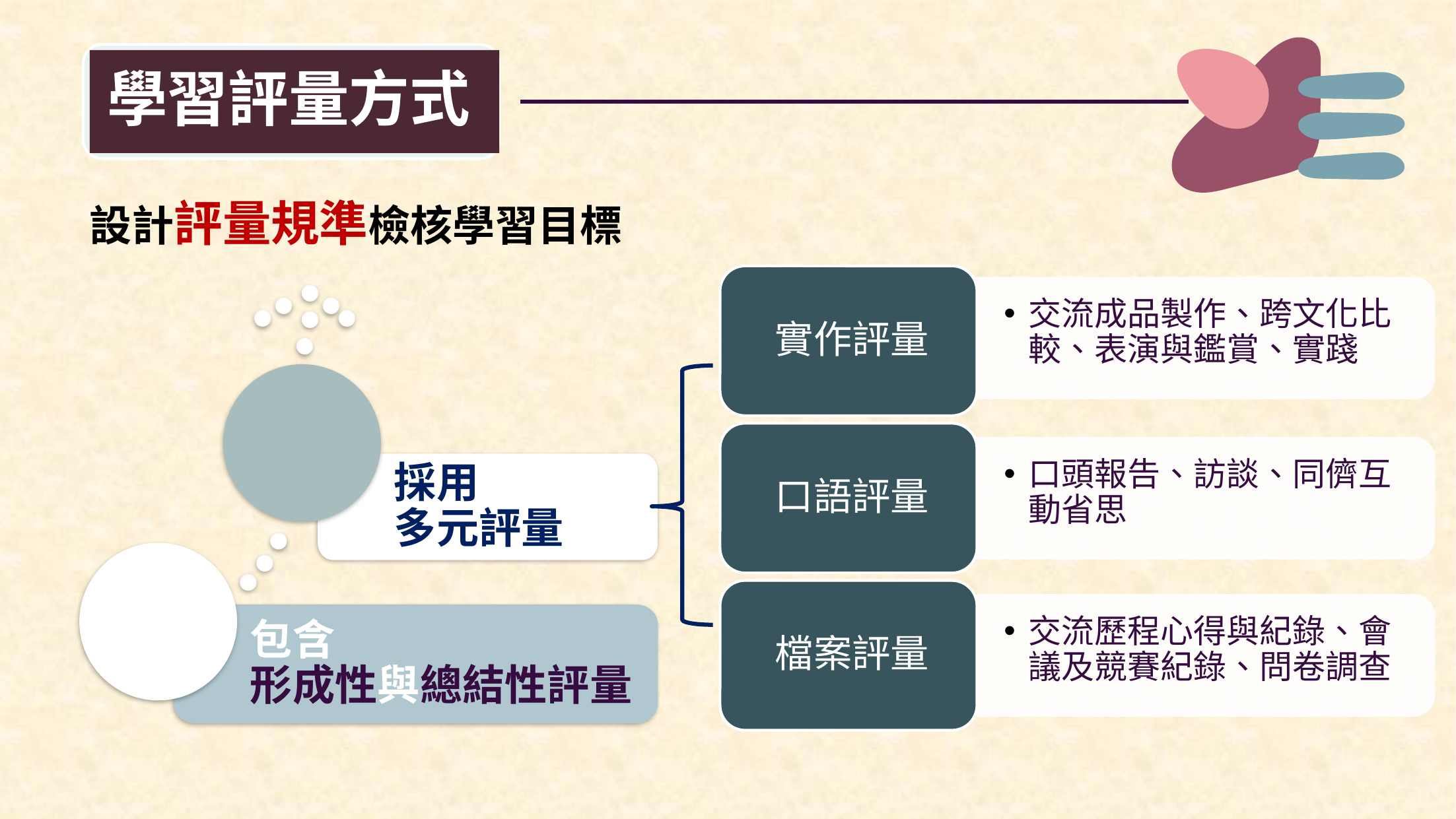

學習評量方式
設計評量規準檢核學習目標
交流成品製作、跨文化比較、表演與鑑賞、實踐
實作評量
口頭報告、訪談、同儕互動省思
口語評量
交流歷程心得與紀錄、會議及競賽紀錄、問卷調查
檔案評量

採用
多元評量

包含
形成性與總結性評量